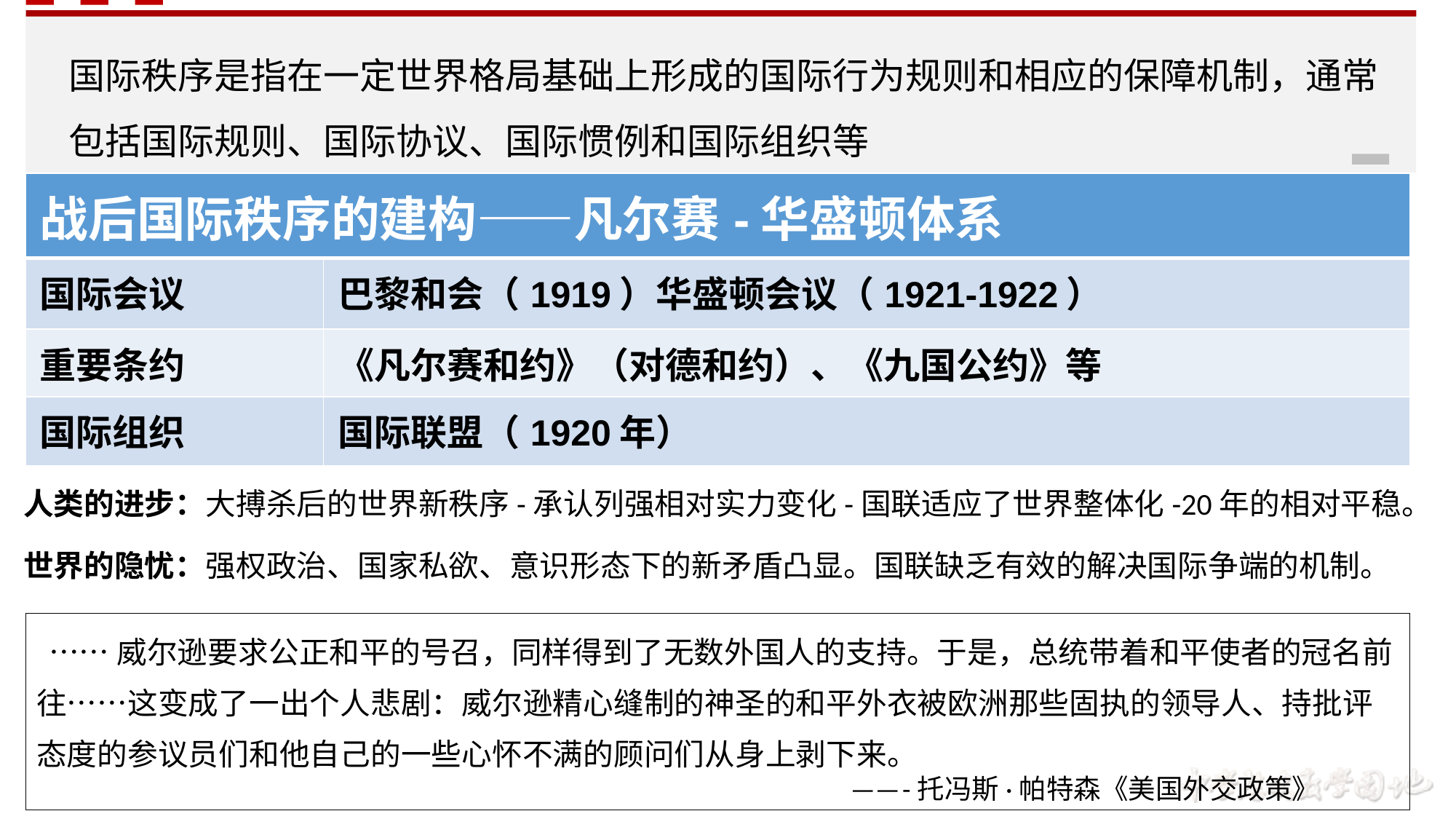

国际秩序是指在一定世界格局基础上形成的国际行为规则和相应的保障机制，通常包括国际规则、国际协议、国际惯例和国际组织等
| 战后国际秩序的建构——凡尔赛-华盛顿体系 |  |
| --- | --- |
| 国际会议 | 巴黎和会（1919）华盛顿会议（1921-1922） |
| 重要条约 | 《凡尔赛和约》（对德和约）、《九国公约》等 |
| 国际组织 | 国际联盟（1920年） |
人类的进步：大搏杀后的世界新秩序-承认列强相对实力变化-国联适应了世界整体化-20年的相对平稳。
世界的隐忧：强权政治、国家私欲、意识形态下的新矛盾凸显。国联缺乏有效的解决国际争端的机制。
  ……威尔逊要求公正和平的号召，同样得到了无数外国人的支持。于是，总统带着和平使者的冠名前往……这变成了一出个人悲剧：威尔逊精心缝制的神圣的和平外衣被欧洲那些固执的领导人、持批评态度的参议员们和他自己的一些心怀不满的顾问们从身上剥下来。
                                                                                                                                    ——-托冯斯·帕特森《美国外交政策》